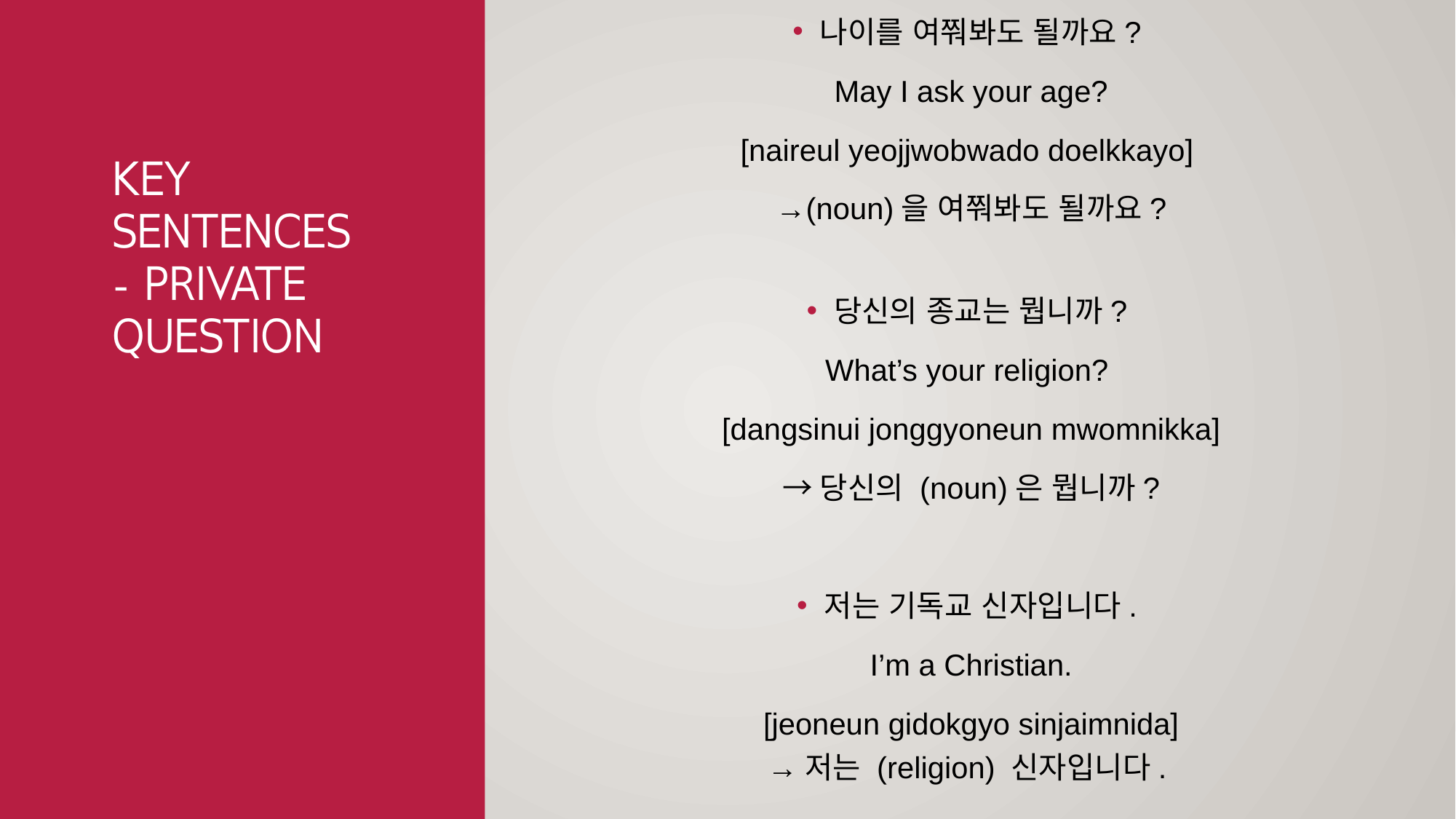

나이를 여쭤봐도 될까요?
May I ask your age?
[naireul yeojjwobwado doelkkayo]
→(noun)을 여쭤봐도 될까요?
당신의 종교는 뭡니까?
What’s your religion?
[dangsinui jonggyoneun mwomnikka]
→당신의 (noun)은 뭡니까?

저는 기독교 신자입니다.
I’m a Christian.
[jeoneun gidokgyo sinjaimnida]
→저는 (religion) 신자입니다.

# Key sentences - private question